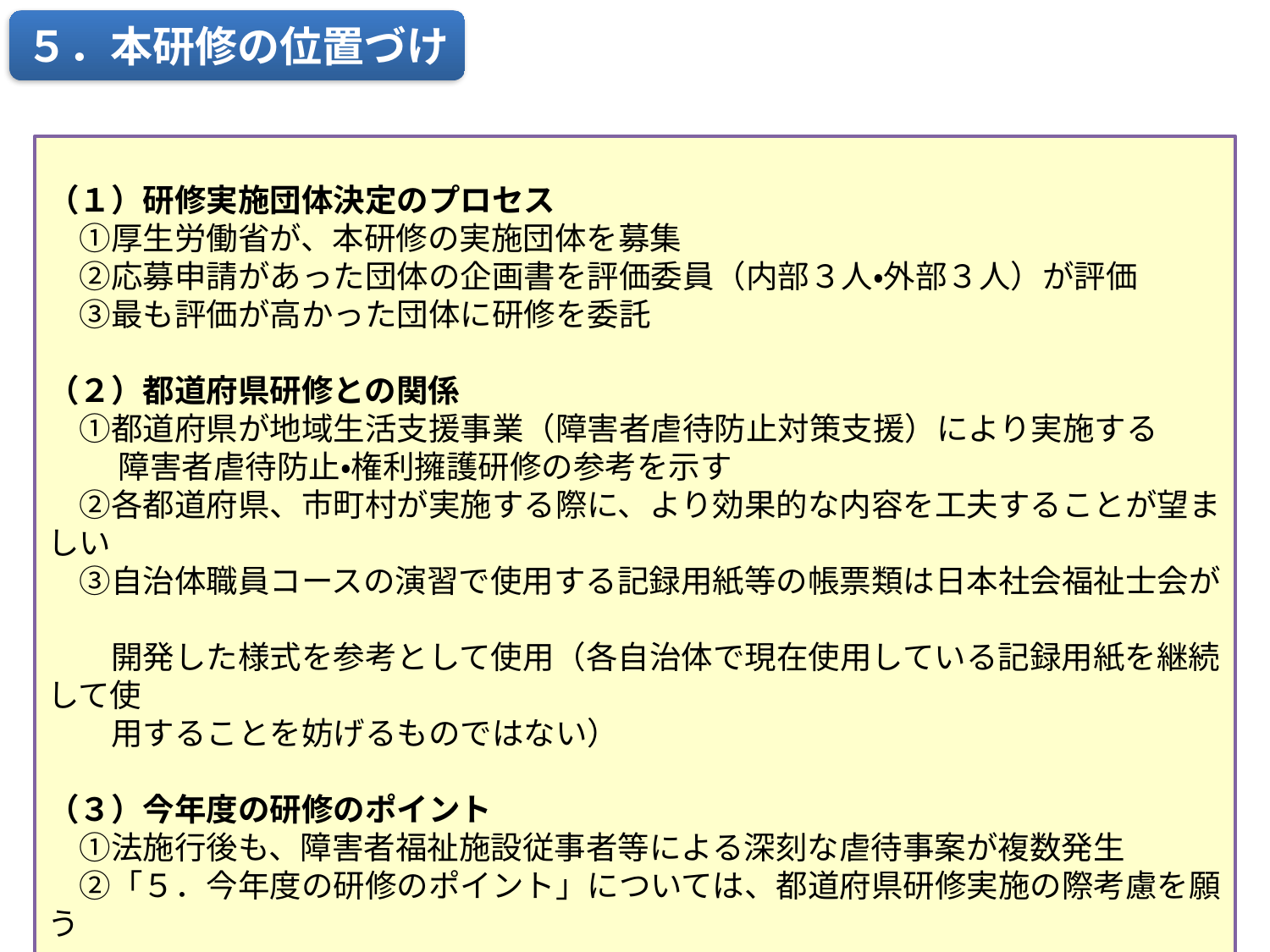

５．本研修の位置づけ

（１）研修実施団体決定のプロセス
　①厚生労働省が、本研修の実施団体を募集
　②応募申請があった団体の企画書を評価委員（内部３人・外部３人）が評価
　③最も評価が高かった団体に研修を委託

（２）都道府県研修との関係
　①都道府県が地域生活支援事業（障害者虐待防止対策支援）により実施する
　　 障害者虐待防止・権利擁護研修の参考を示す
　②各都道府県、市町村が実施する際に、より効果的な内容を工夫することが望ましい
　③自治体職員コースの演習で使用する記録用紙等の帳票類は日本社会福祉士会が
　　開発した様式を参考として使用（各自治体で現在使用している記録用紙を継続して使
　　用することを妨げるものではない）

（３）今年度の研修のポイント
　①法施行後も、障害者福祉施設従事者等による深刻な虐待事案が複数発生
　②「５．今年度の研修のポイント」については、都道府県研修実施の際考慮を願う